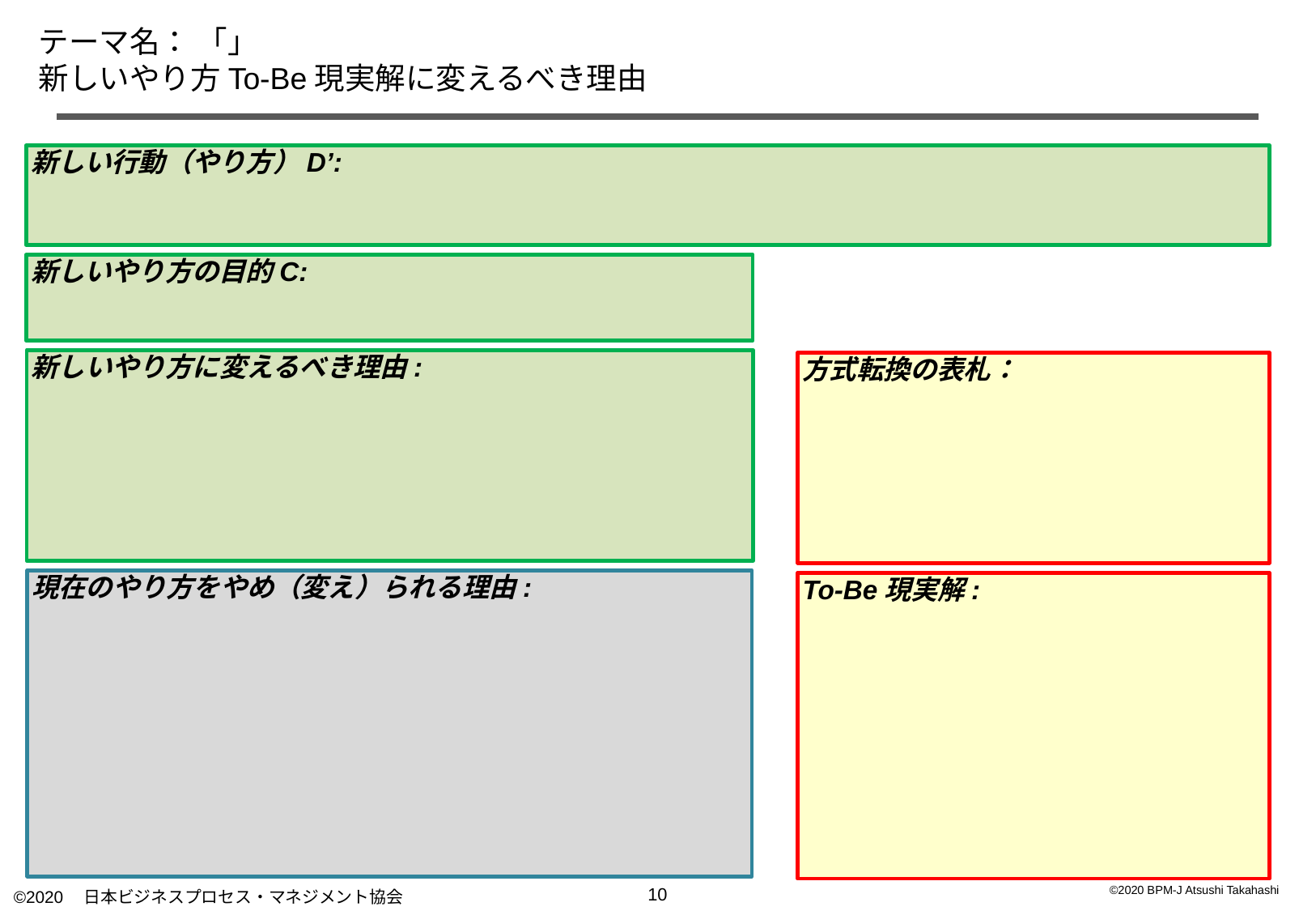

# テーマ名： 「」 新しいやり方To-Be現実解に変えるべき理由
新しい行動（やり方）D’:

新しいやり方の目的C:

新しいやり方に変えるべき理由:

方式転換の表札：

現在のやり方をやめ（変え）られる理由:

To-Be現実解:

©2020 BPM-J Atsushi Takahashi
10
©2020　日本ビジネスプロセス・マネジメント協会